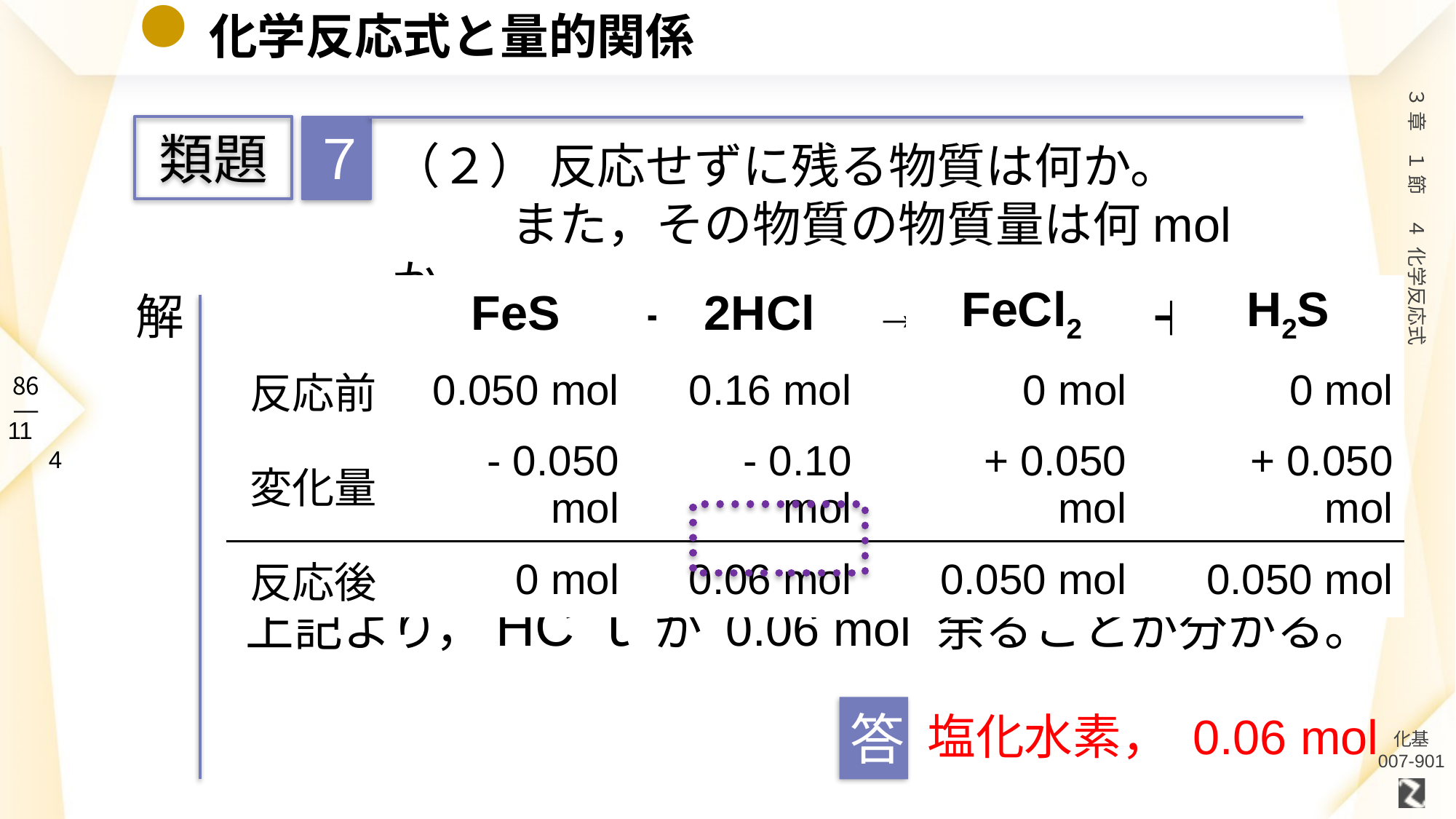

# 化学反応式と量的関係
７
類題
（２） 反応せずに残る物質は何か。
　　  また，その物質の物質量は何mol か。
|  | FeS | ＋ | 2HCl | → | FeCl2 | ＋ | H2S |
| --- | --- | --- | --- | --- | --- | --- | --- |
| 反応前 | 0.050 mol |  | 0.16 mol |  | 0 mol |  | 0 mol |
| 変化量 | - 0.050 mol |  | - 0.10 mol |  | + 0.050 mol |  | + 0.050 mol |
| 反応後 | 0 mol |  | 0.06 mol |  | 0.050 mol |  | 0.050 mol |
解

上記より，HCｌ が 0.06 mol 余ることが分かる。
答
塩化水素， 0.06 mol